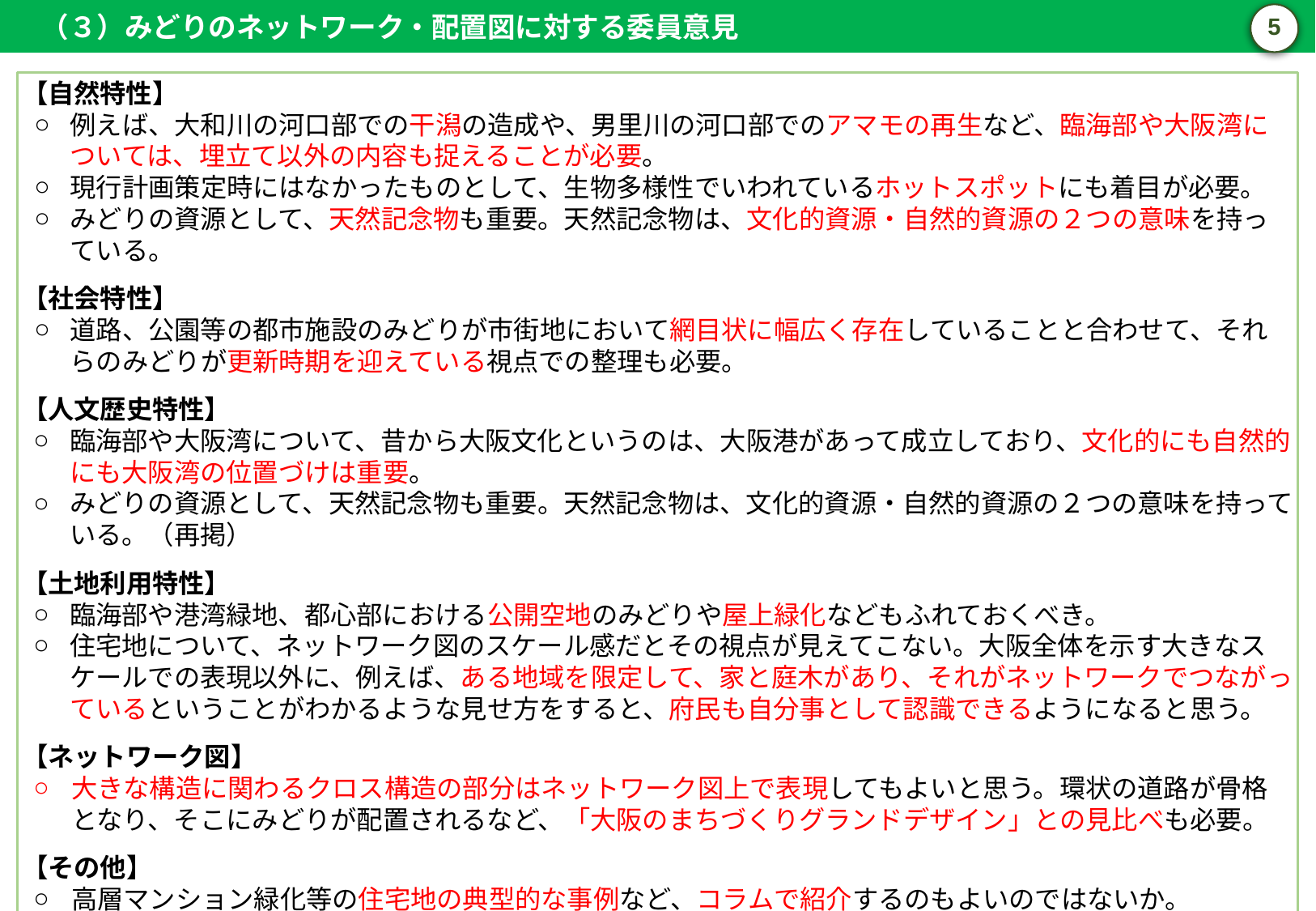

（３）みどりのネットワーク・配置図に対する委員意見
5
【自然特性】
例えば、大和川の河口部での干潟の造成や、男里川の河口部でのアマモの再生など、臨海部や大阪湾については、埋立て以外の内容も捉えることが必要。
現行計画策定時にはなかったものとして、生物多様性でいわれているホットスポットにも着目が必要。
みどりの資源として、天然記念物も重要。天然記念物は、文化的資源・自然的資源の２つの意味を持っている。

【社会特性】
道路、公園等の都市施設のみどりが市街地において網目状に幅広く存在していることと合わせて、それらのみどりが更新時期を迎えている視点での整理も必要。

【人文歴史特性】
臨海部や大阪湾について、昔から大阪文化というのは、大阪港があって成立しており、文化的にも自然的にも大阪湾の位置づけは重要。
みどりの資源として、天然記念物も重要。天然記念物は、文化的資源・自然的資源の２つの意味を持っている。（再掲）

【土地利用特性】
臨海部や港湾緑地、都心部における公開空地のみどりや屋上緑化などもふれておくべき。
住宅地について、ネットワーク図のスケール感だとその視点が見えてこない。大阪全体を示す大きなスケールでの表現以外に、例えば、ある地域を限定して、家と庭木があり、それがネットワークでつながっているということがわかるような見せ方をすると、府民も自分事として認識できるようになると思う。

【ネットワーク図】
大きな構造に関わるクロス構造の部分はネットワーク図上で表現してもよいと思う。環状の道路が骨格となり、そこにみどりが配置されるなど、「大阪のまちづくりグランドデザイン」との見比べも必要。

【その他】
高層マンション緑化等の住宅地の典型的な事例など、コラムで紹介するのもよいのではないか。